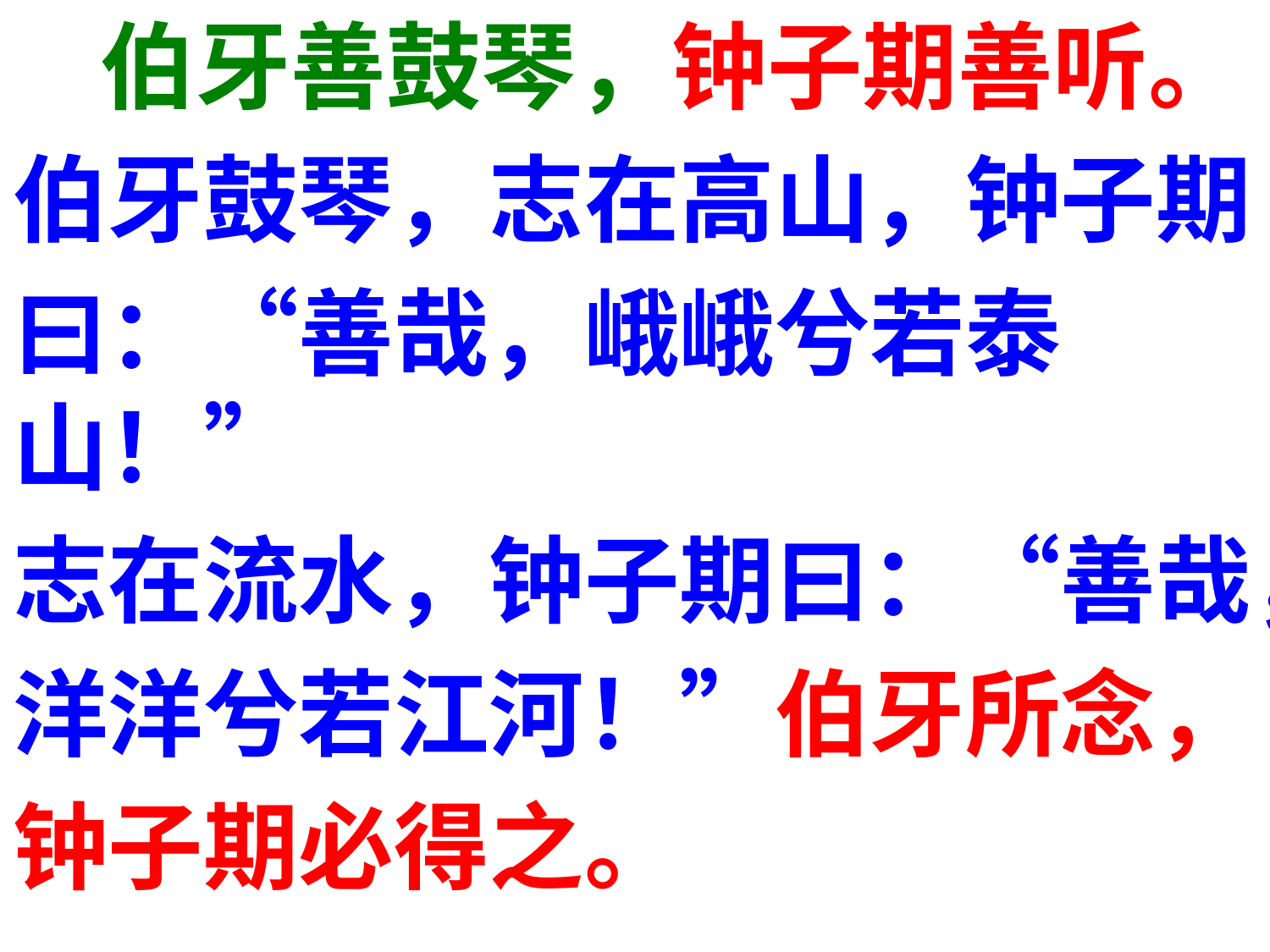

伯牙善鼓琴，钟子期善听。
伯牙鼓琴，志在高山，钟子期
曰：“善哉，峨峨兮若泰山！”
志在流水，钟子期曰：“善哉，
洋洋兮若江河！”伯牙所念，
钟子期必得之。